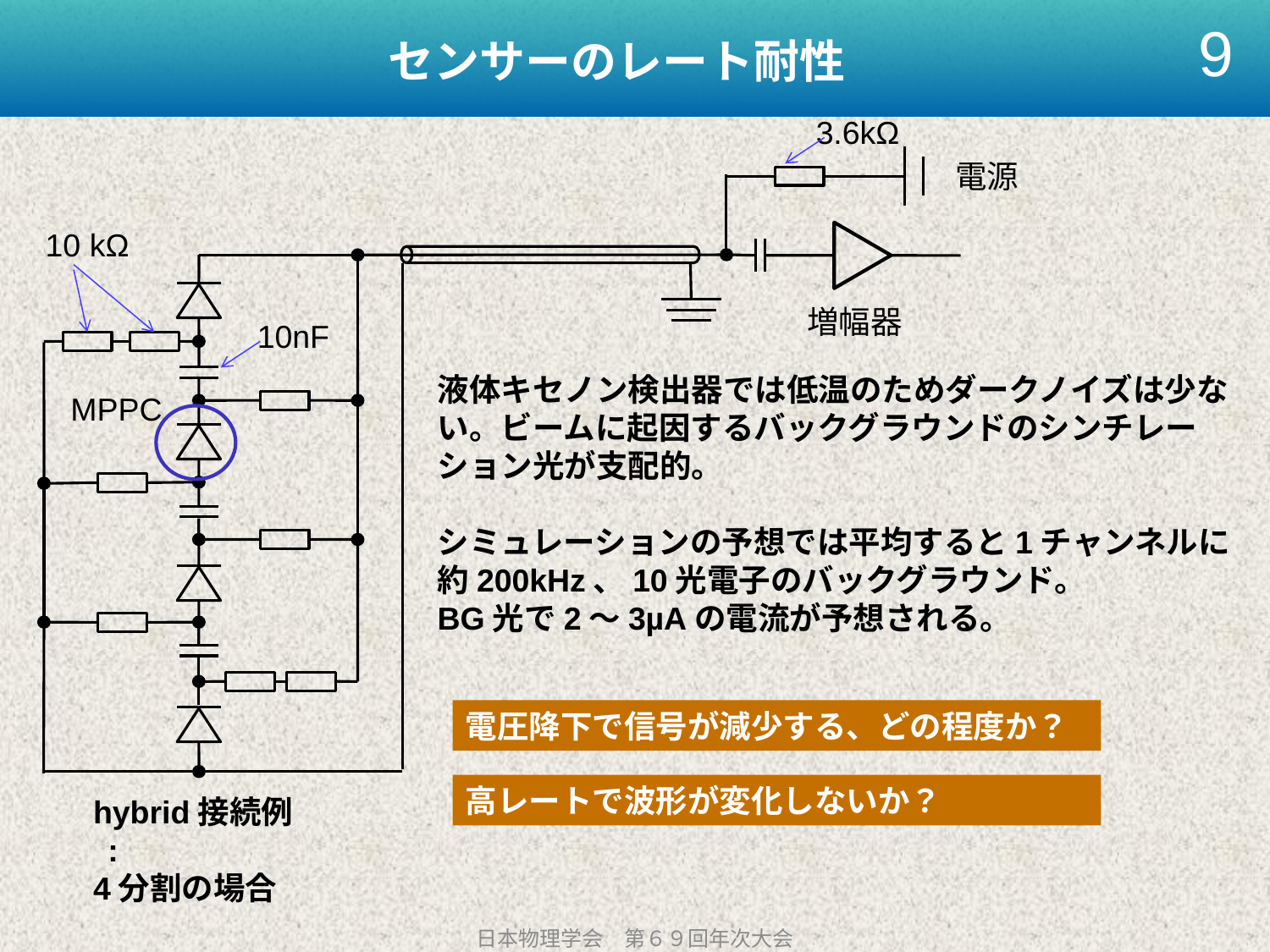

# センサーのレート耐性
9

3.6kΩ
電源

10 kΩ

増幅器
10nF

液体キセノン検出器では低温のためダークノイズは少ない。ビームに起因するバックグラウンドのシンチレーション光が支配的。

シミュレーションの予想では平均すると1チャンネルに
約200kHz、10光電子のバックグラウンド。
BG光で2～3µAの電流が予想される。
MPPC

電圧降下で信号が減少する、どの程度か？

高レートで波形が変化しないか？
hybrid接続例 :
4分割の場合
日本物理学会　第６９回年次大会